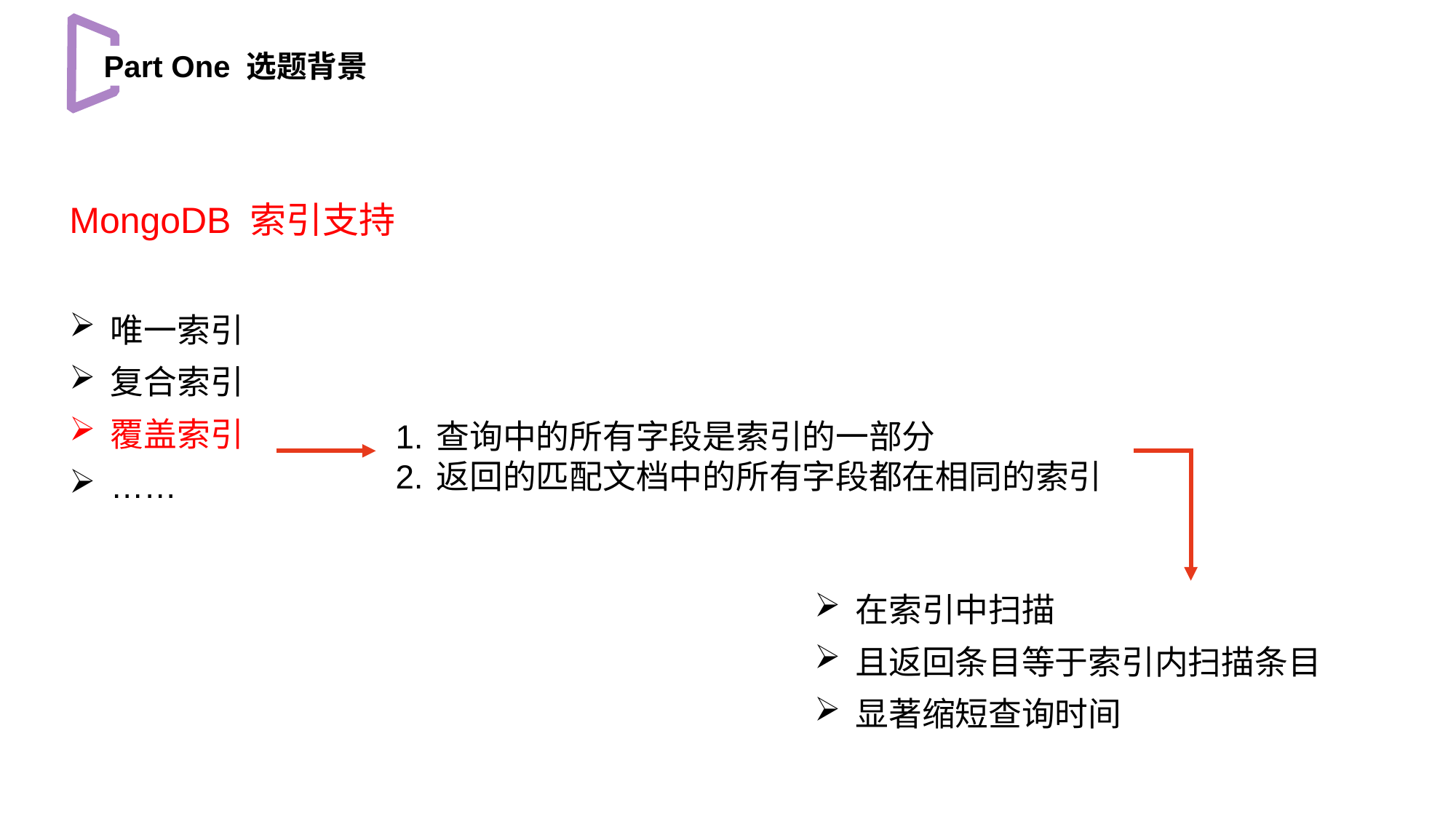

Part One 选题背景
MongoDB 索引支持

唯一索引
复合索引
覆盖索引
……
查询中的所有字段是索引的一部分
返回的匹配文档中的所有字段都在相同的索引
在索引中扫描
且返回条目等于索引内扫描条目
显著缩短查询时间